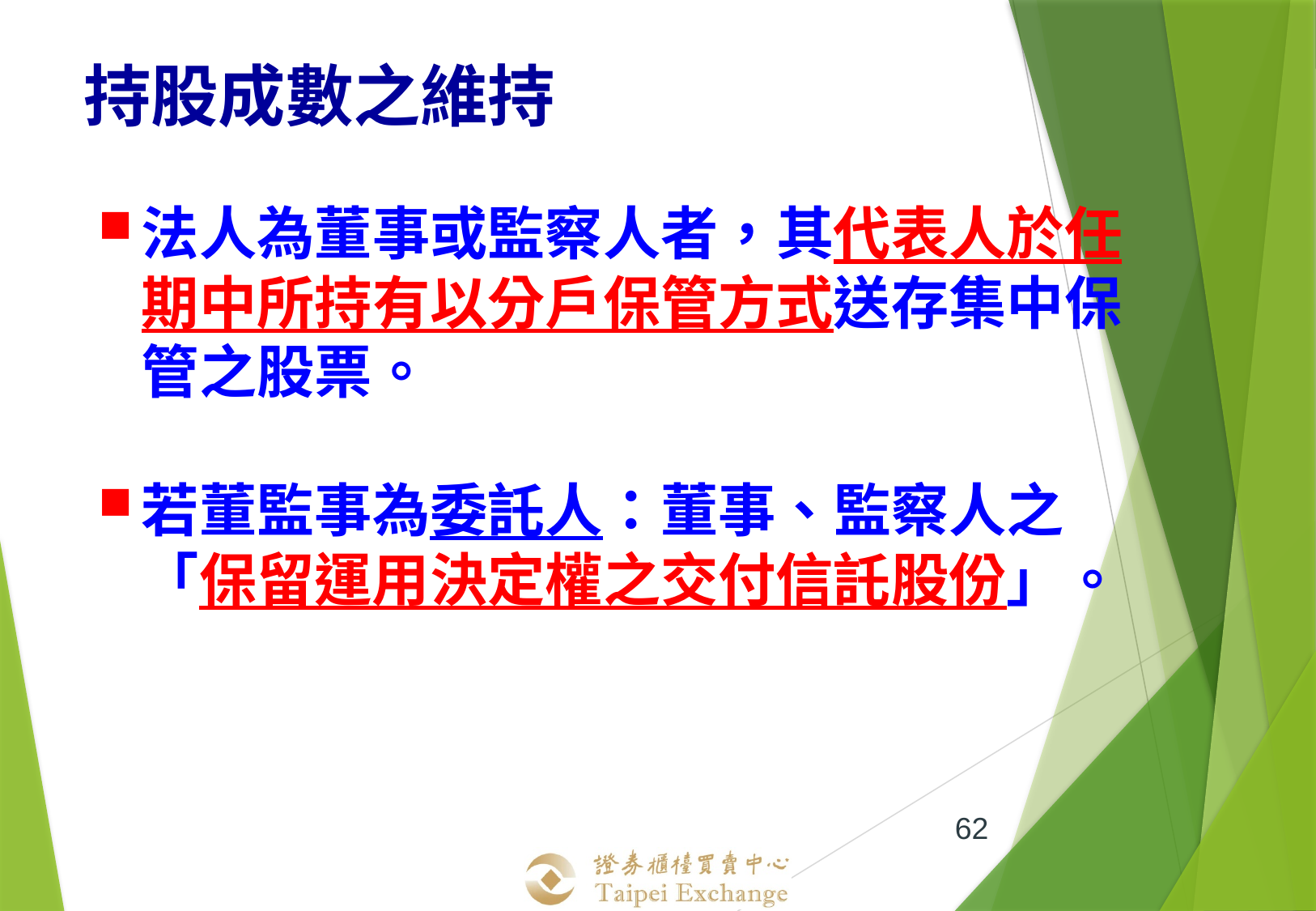

持股成數之維持
法人為董事或監察人者，其代表人於任期中所持有以分戶保管方式送存集中保管之股票。

若董監事為委託人：董事、監察人之「保留運用決定權之交付信託股份」。

62